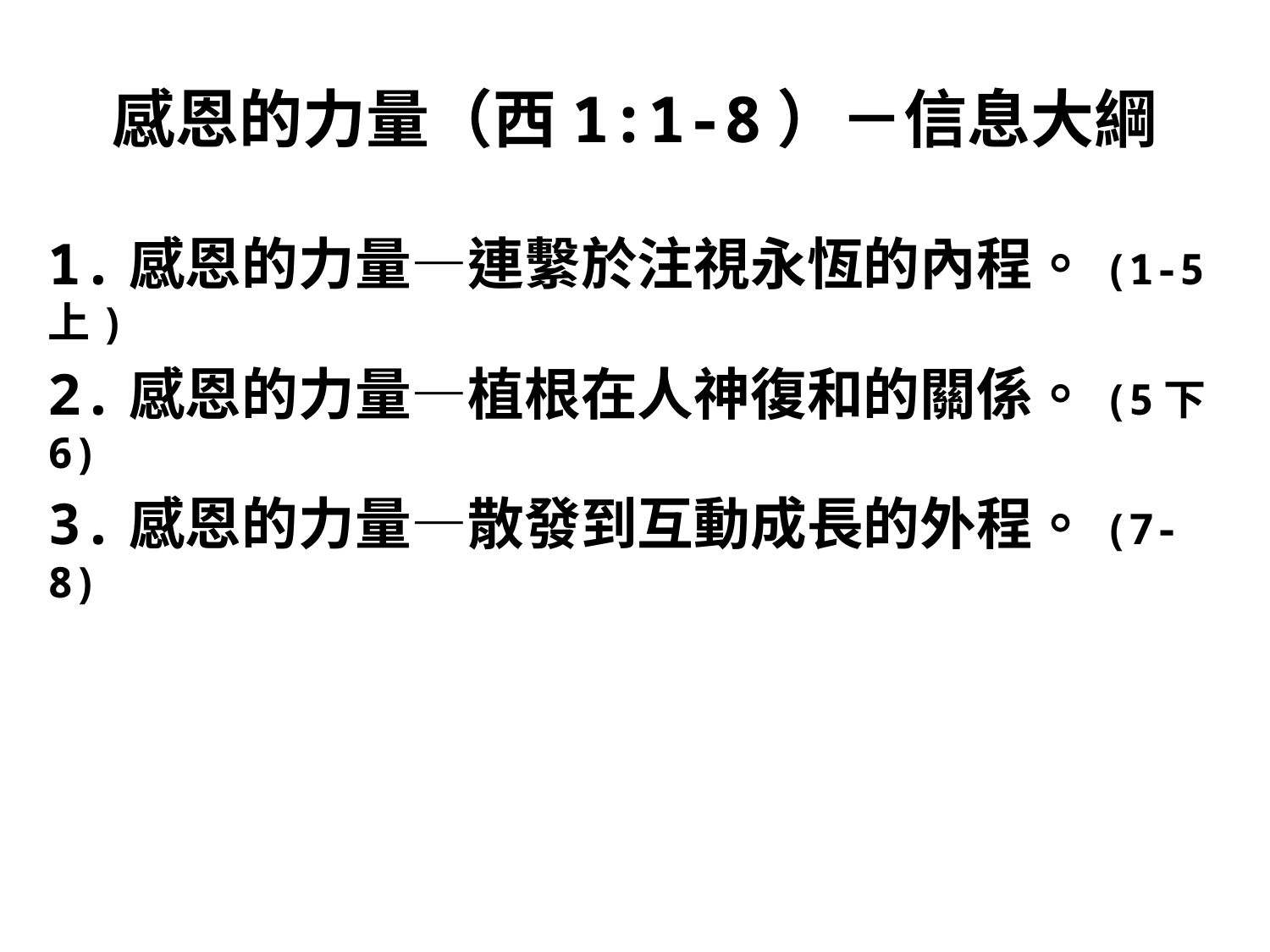

# 感恩的力量（西1:1-8）－信息大綱
1.感恩的力量—連繫於注視永恆的內程。(1-5上)
2.感恩的力量—植根在人神復和的關係。(5下6)
3.感恩的力量—散發到互動成長的外程。(7-8)